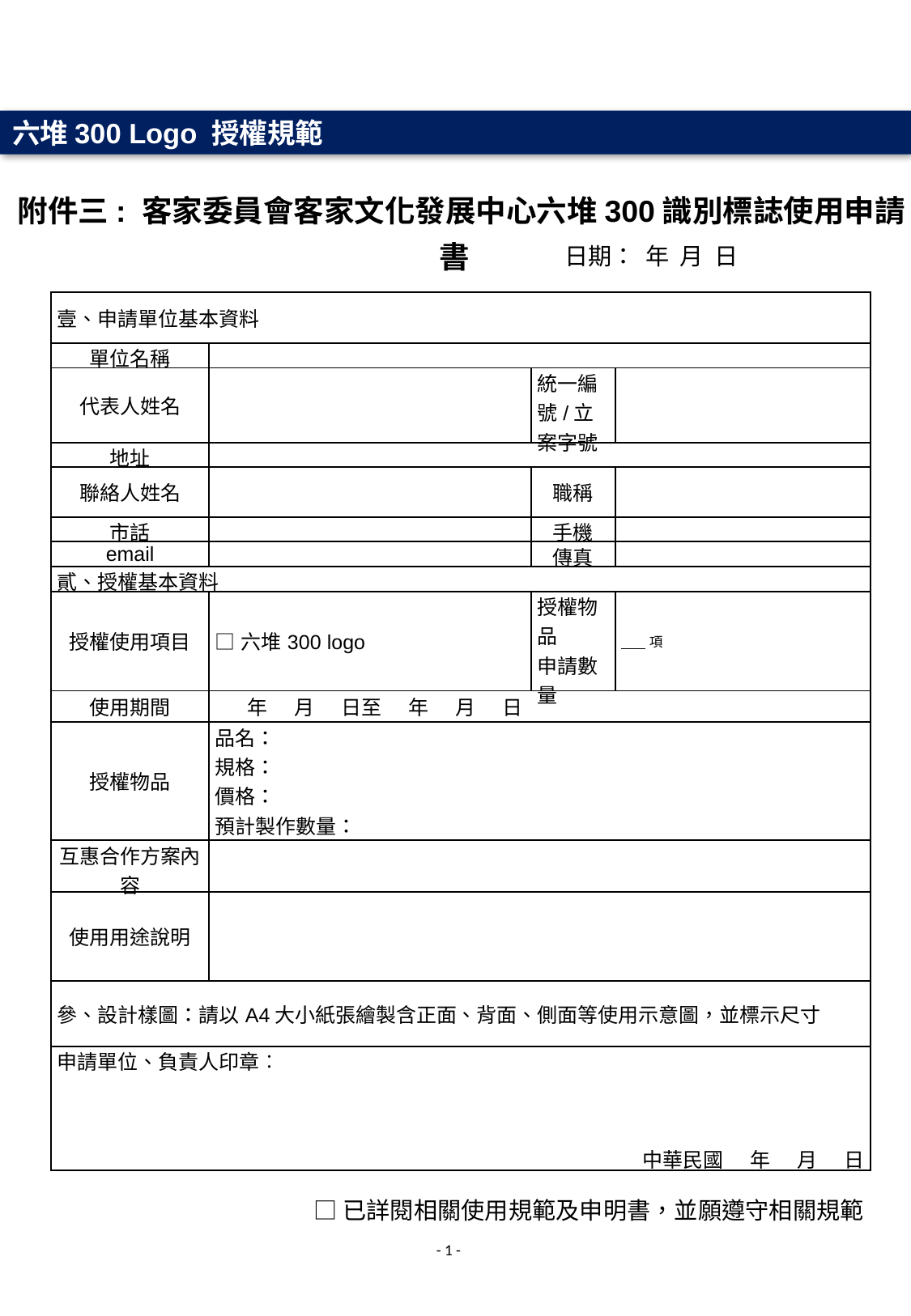

六堆300 Logo 授權規範
 附件三: 客家委員會客家文化發展中心六堆300識別標誌使用申請書
日期：  年  月  日
| 壹、申請單位基本資料 |  |  |  |
| --- | --- | --- | --- |
| 單位名稱 |  |  |  |
| 代表人姓名 |  | 統一編號/立案字號 |  |
| 地址 |  |  |  |
| 聯絡人姓名 |  | 職稱 |  |
| 市話 |  | 手機 |  |
| email |  | 傳真 |  |
| 貳、授權基本資料 |  |  |  |
| 授權使用項目 | □六堆300 logo | 授權物品 申請數量 | 項 |
| 使用期間 | 年 月 日至 年 月 日 |  |  |
| 授權物品 | 品名： 規格： 價格： 預計製作數量： |  |  |
| 互惠合作方案內容 |  |  |  |
| 使用用途說明 |  |  |  |
| 參、設計樣圖：請以A4大小紙張繪製含正面、背面、側面等使用示意圖，並標示尺寸 |  |  |  |
| 申請單位、負責人印章︰       中華民國 年 月 日 |  |  |  |
□已詳閱相關使用規範及申明書，並願遵守相關規範
- 1 -